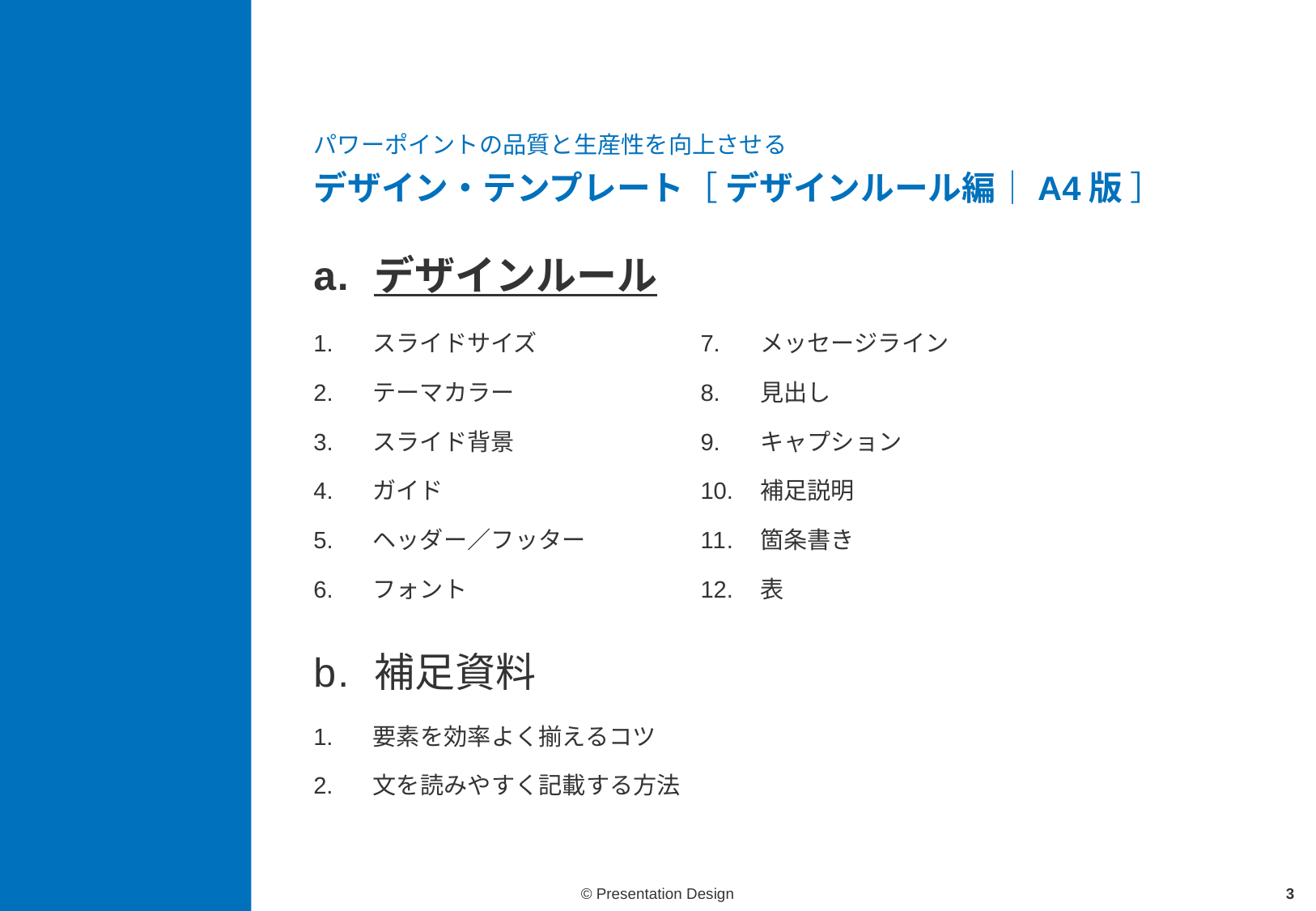

# パワーポイントの品質と生産性を向上させる デザイン・テンプレート［ デザインルール編｜A4版 ］
デザインルール
スライドサイズ
テーマカラー
スライド背景
ガイド
ヘッダー／フッター
フォント
メッセージライン
見出し
キャプション
補足説明
箇条書き
表
補足資料
要素を効率よく揃えるコツ
文を読みやすく記載する方法
© Presentation Design
3